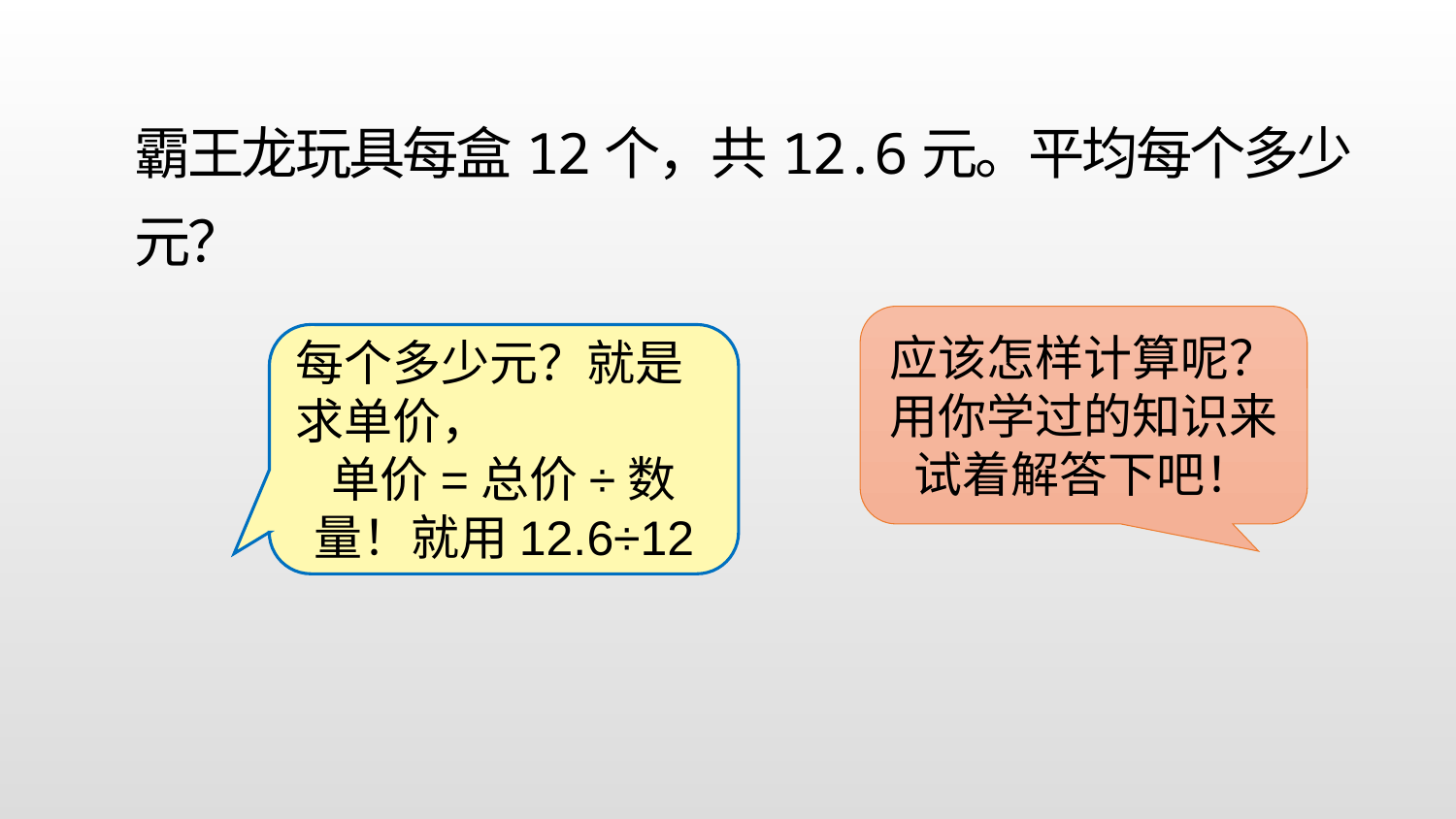

霸王龙玩具每盒12个，共12.6元。平均每个多少元？
应该怎样计算呢？用你学过的知识来试着解答下吧！
每个多少元？就是求单价，
单价=总价÷数量！就用12.6÷12